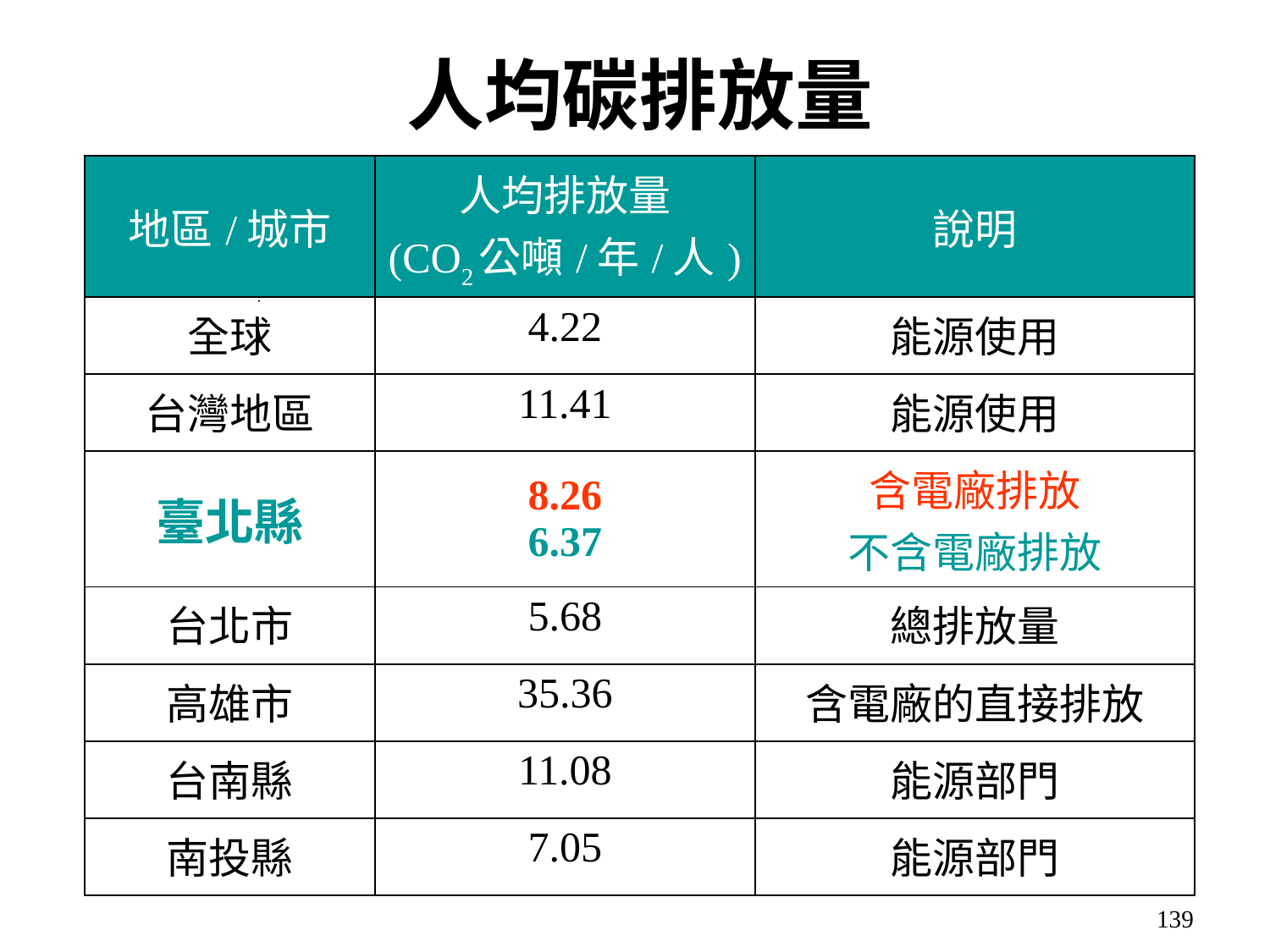

人均碳排放量
| 地區/城市 | 人均排放量 (CO2公噸/年/人) | 說明 |
| --- | --- | --- |
| 全球 | 4.22 | 能源使用 |
| 台灣地區 | 11.41 | 能源使用 |
| 臺北縣 | 8.26 6.37 | 含電廠排放 不含電廠排放 |
| 台北市 | 5.68 | 總排放量 |
| 高雄市 | 35.36 | 含電廠的直接排放 |
| 台南縣 | 11.08 | 能源部門 |
| 南投縣 | 7.05 | 能源部門 |

139